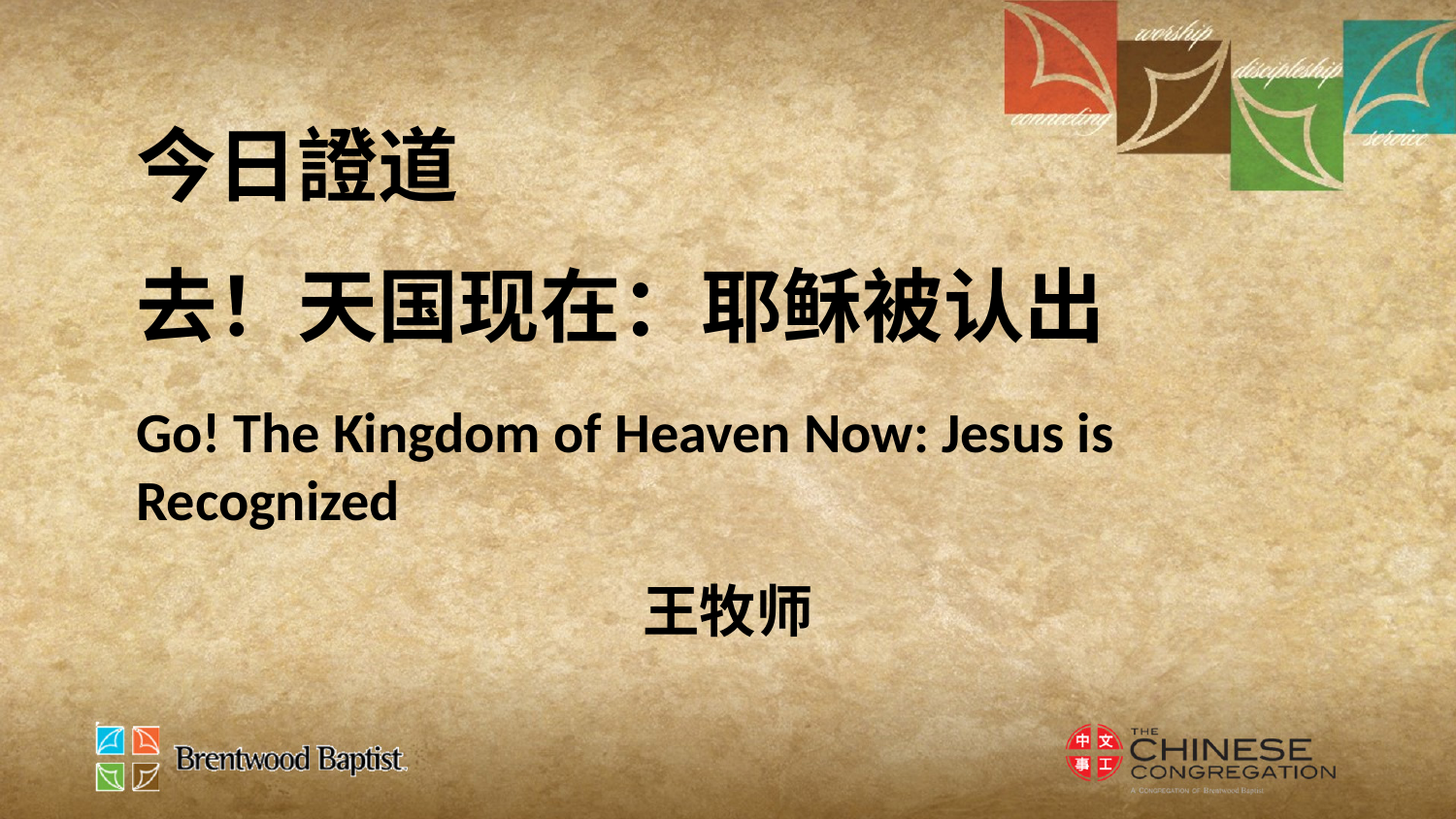

今日證道

去！天国现在：耶稣被认出

Go! The Kingdom of Heaven Now: Jesus is Recognized

王牧师